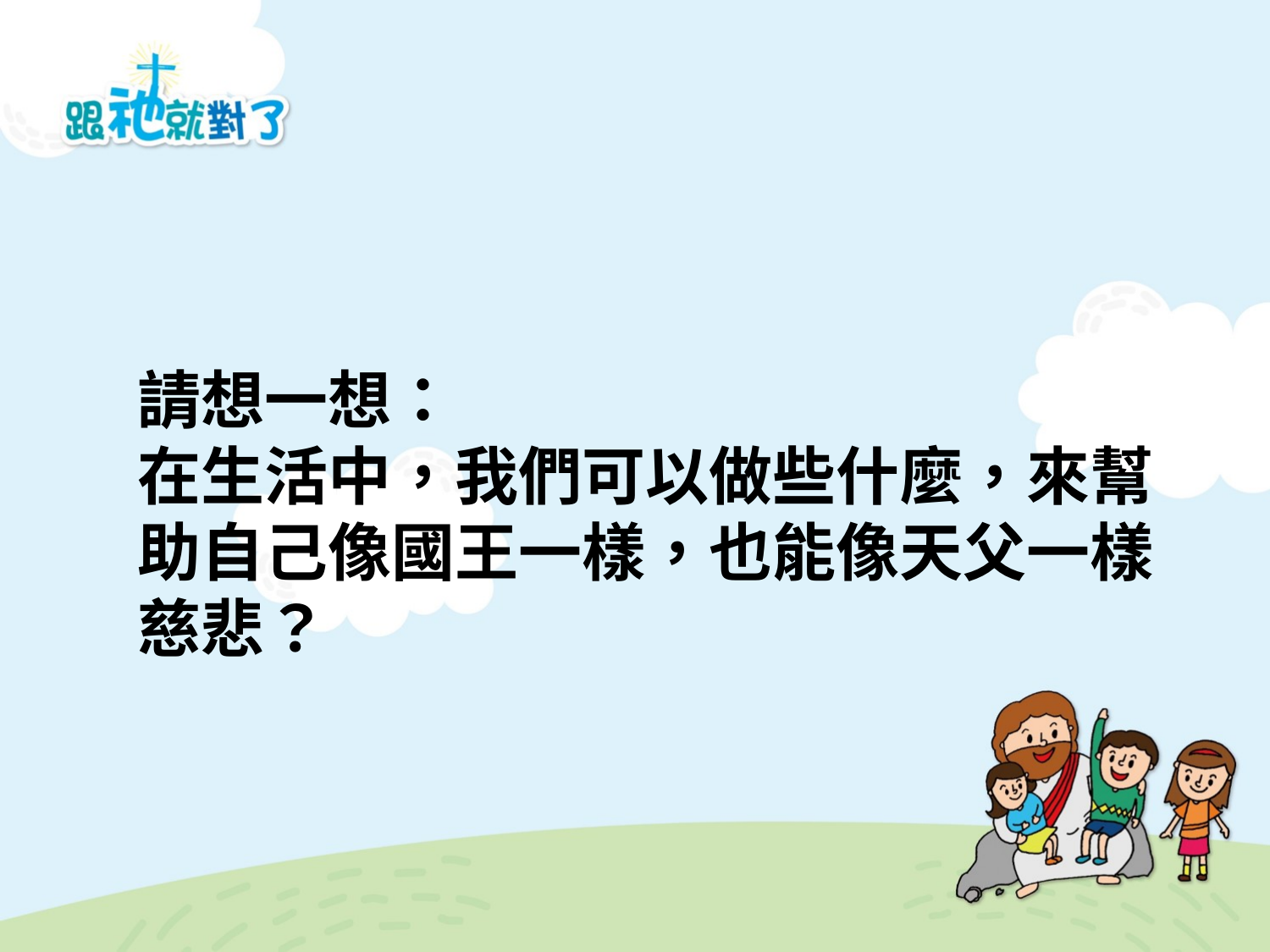

請想一想：
在生活中，我們可以做些什麼，來幫助自己像國王一樣，也能像天父一樣慈悲？